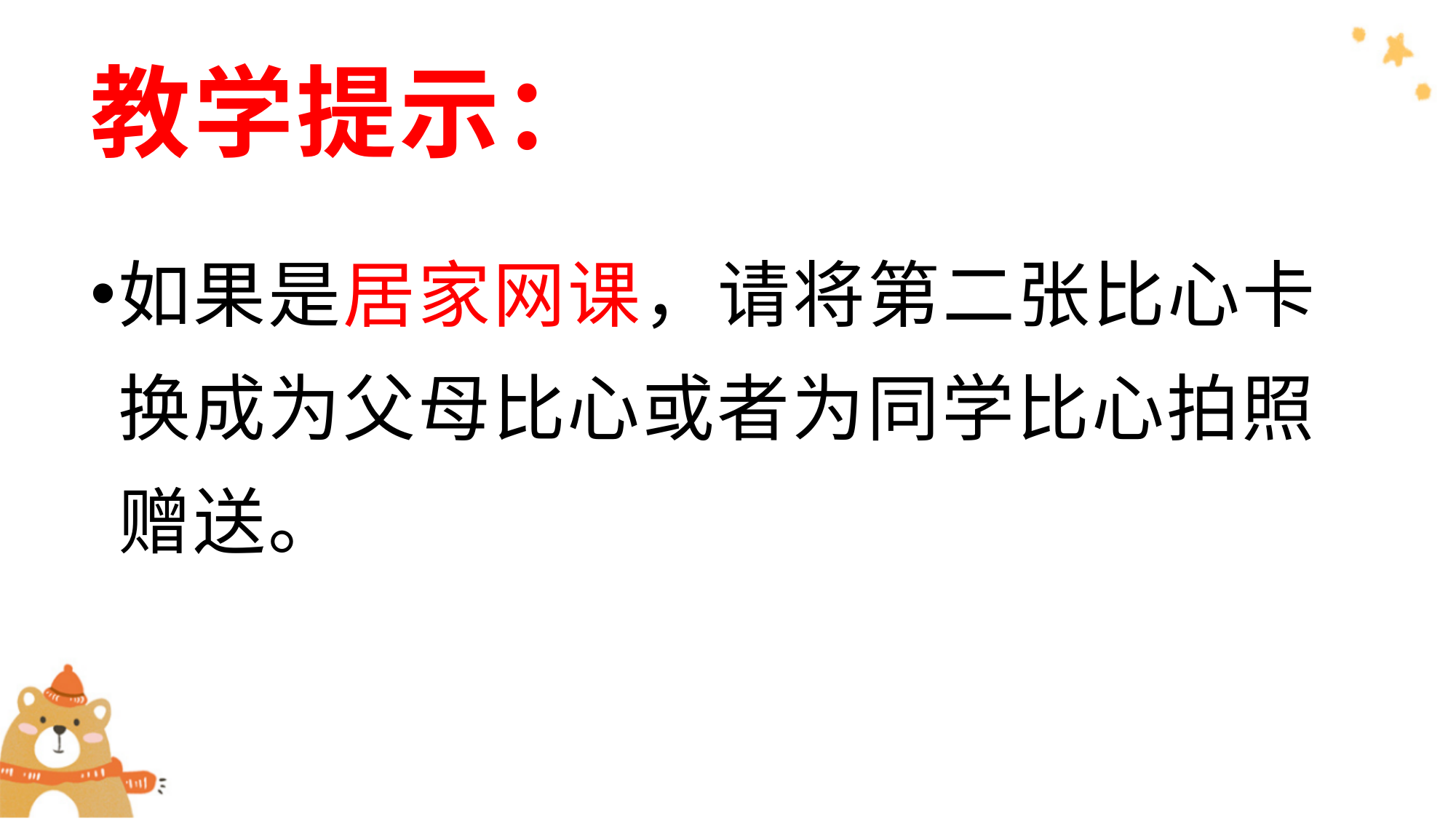

# 教学提示：
如果是居家网课，请将第二张比心卡换成为父母比心或者为同学比心拍照赠送。